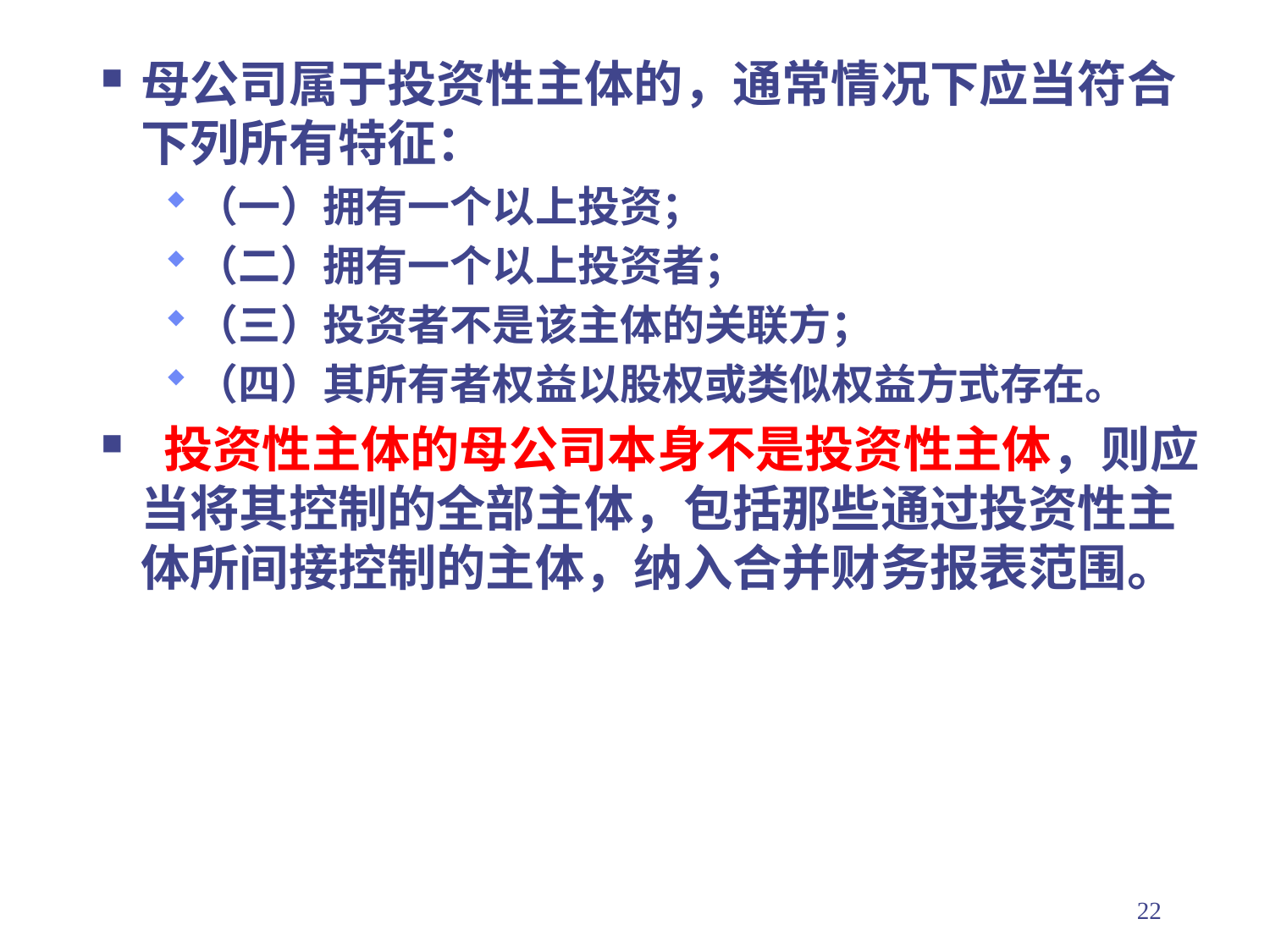

母公司属于投资性主体的，通常情况下应当符合下列所有特征：
（一）拥有一个以上投资；
（二）拥有一个以上投资者；
（三）投资者不是该主体的关联方；
（四）其所有者权益以股权或类似权益方式存在。
 投资性主体的母公司本身不是投资性主体，则应当将其控制的全部主体，包括那些通过投资性主体所间接控制的主体，纳入合并财务报表范围。
22